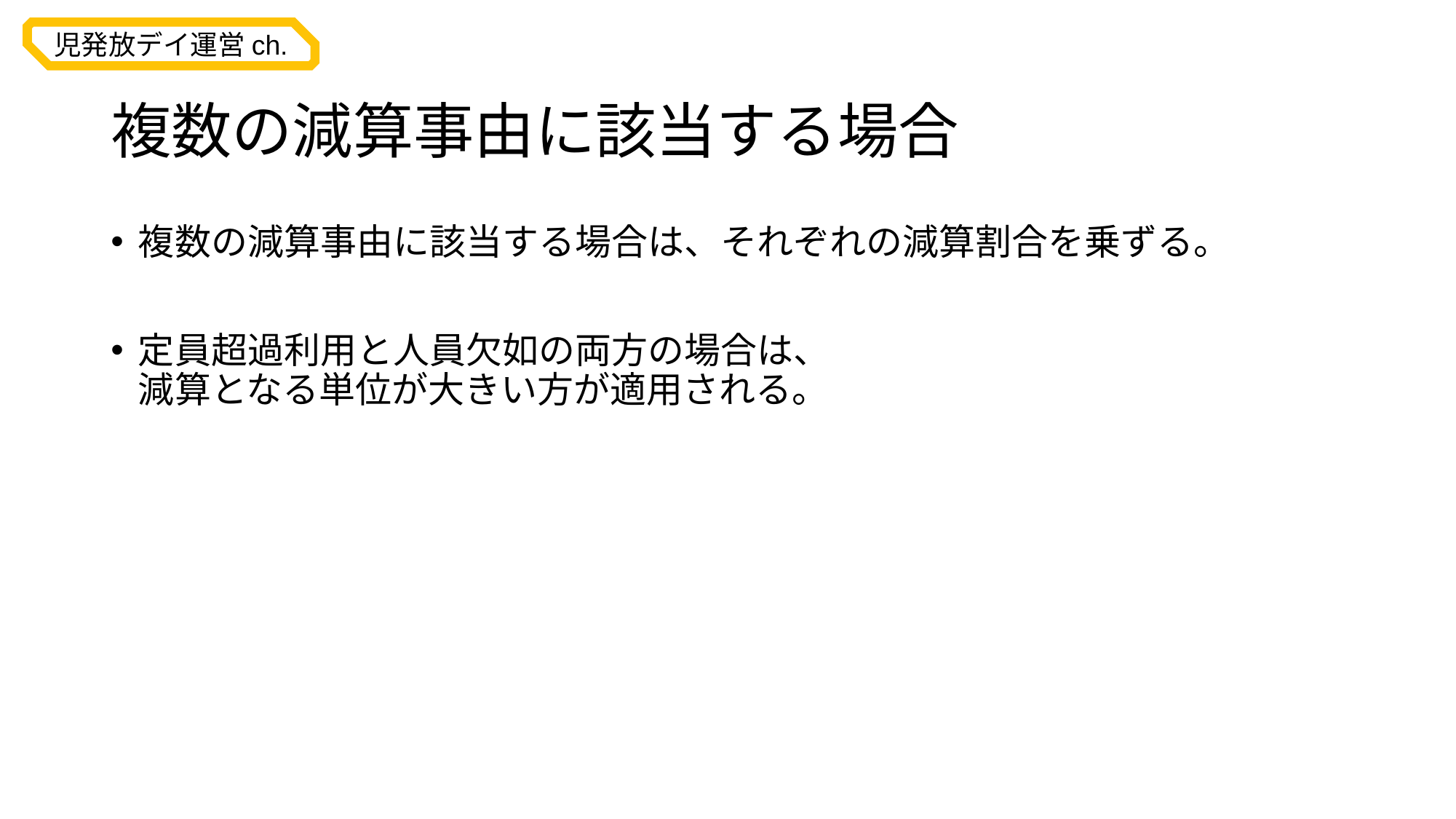

# 複数の減算事由に該当する場合
複数の減算事由に該当する場合は、それぞれの減算割合を乗ずる。

定員超過利用と人員欠如の両方の場合は、
減算となる単位が大きい方が適用される。